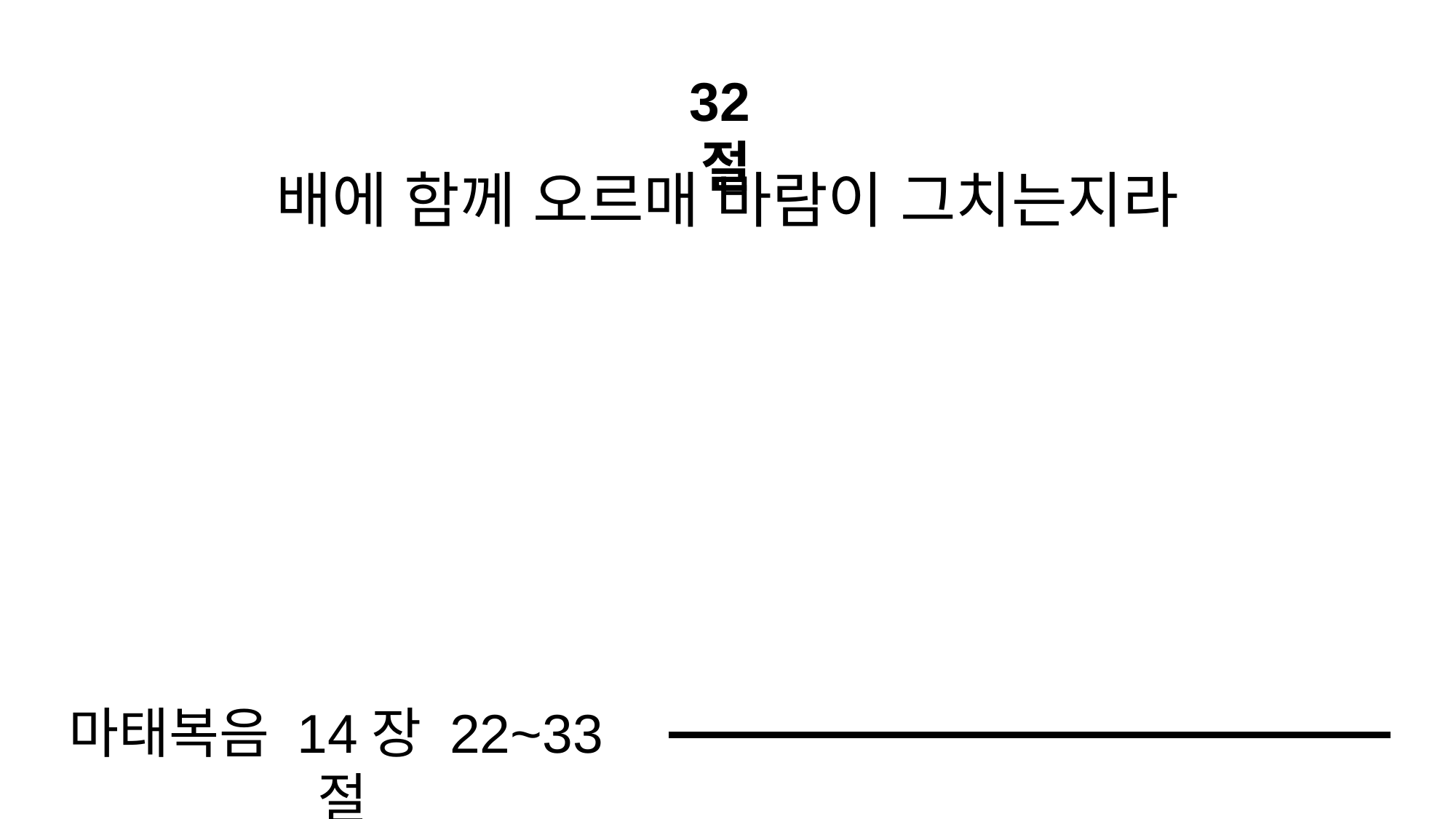

32절
배에 함께 오르매 바람이 그치는지라
마태복음 14장 22~33절